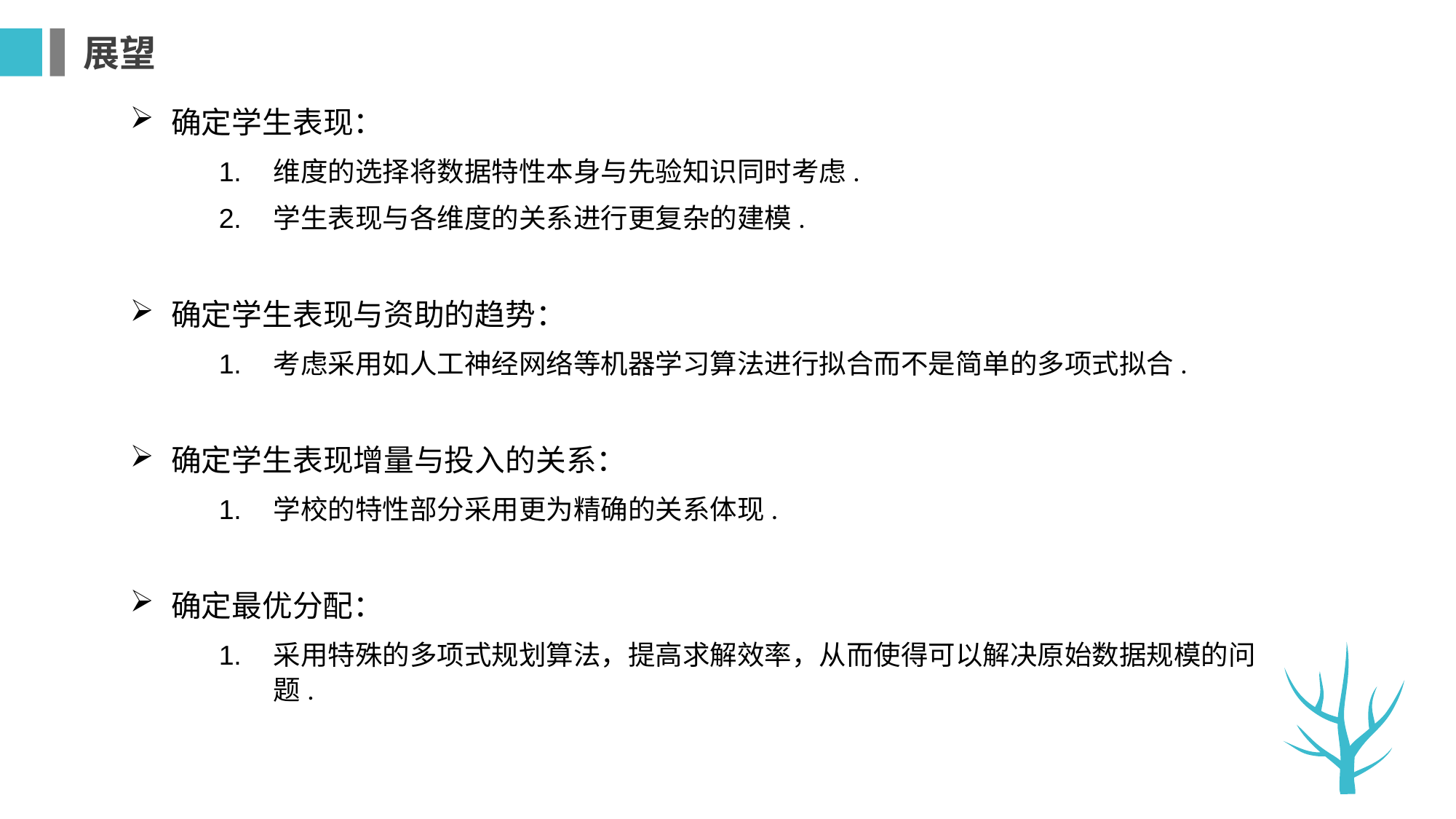

展望

确定学生表现：
维度的选择将数据特性本身与先验知识同时考虑.
学生表现与各维度的关系进行更复杂的建模.

确定学生表现与资助的趋势：
考虑采用如人工神经网络等机器学习算法进行拟合而不是简单的多项式拟合.

确定学生表现增量与投入的关系：
学校的特性部分采用更为精确的关系体现.

确定最优分配：
采用特殊的多项式规划算法，提高求解效率，从而使得可以解决原始数据规模的问题.